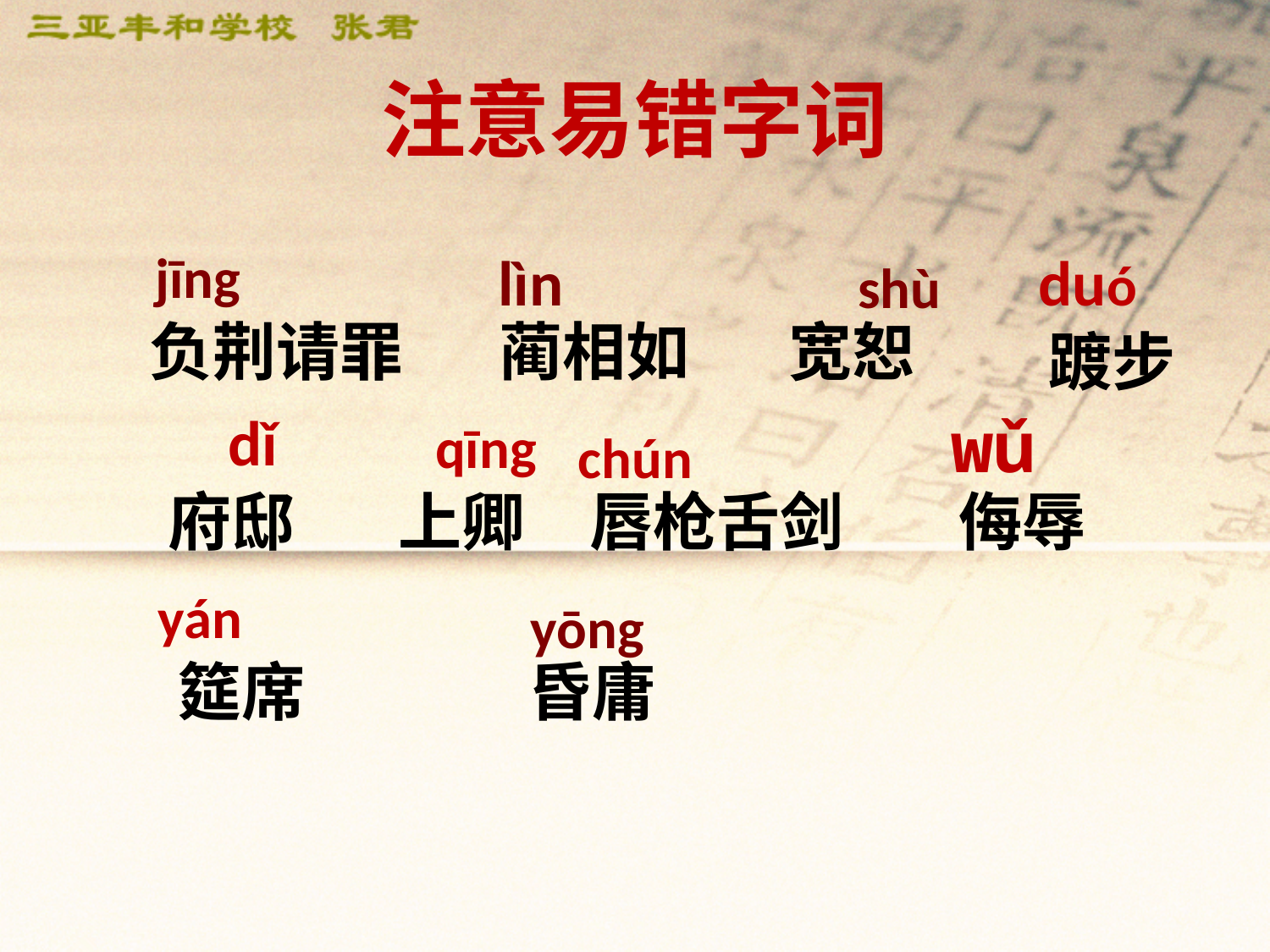

# 注意易错字词
 jīng
lìn
duó
shù
负荆请罪
蔺相如
宽恕
踱步
dǐ
wǔ
qīng
chún
府邸
上卿
唇枪舌剑
侮辱
yán
yōng
筵席
昏庸